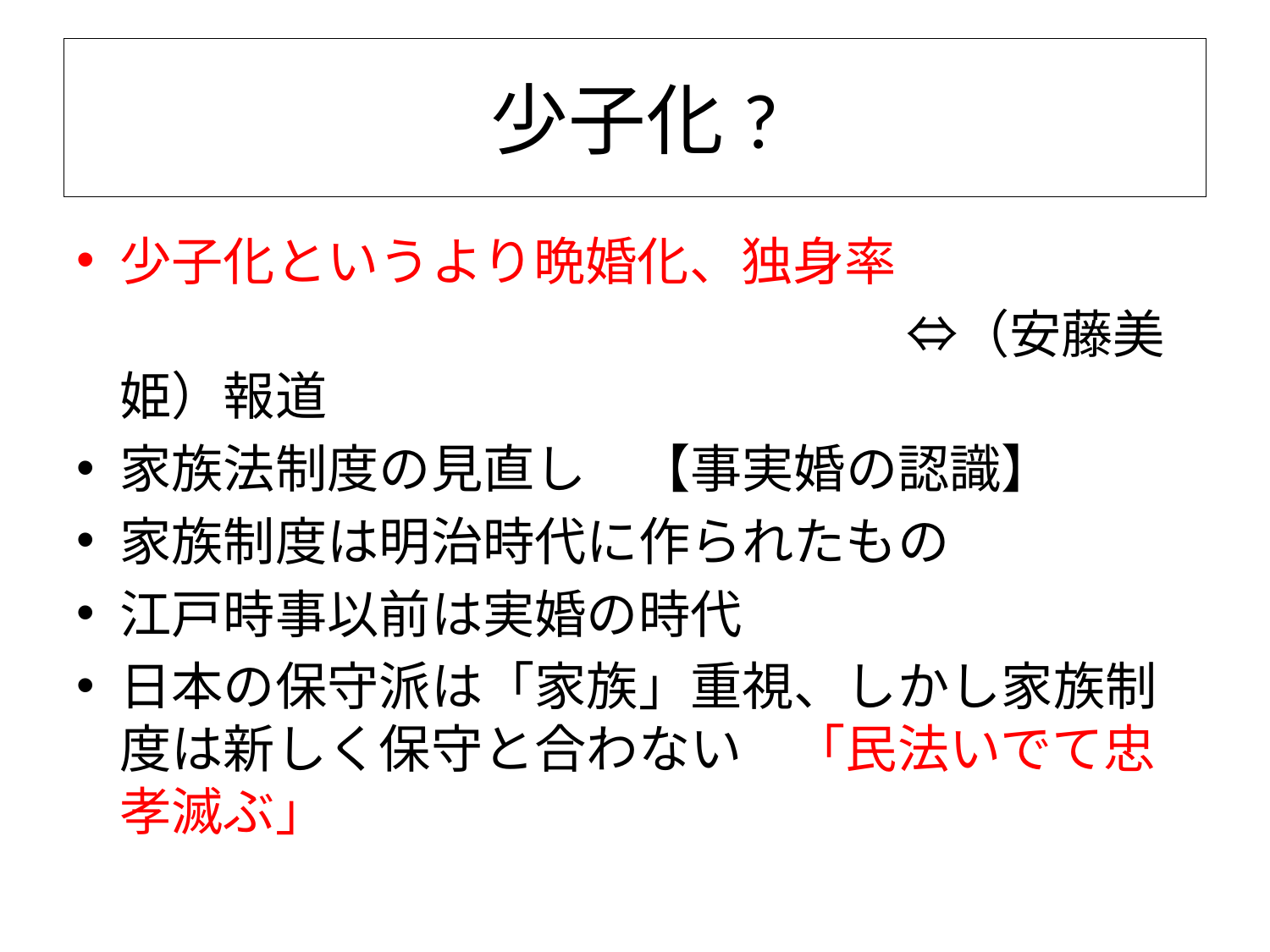

# 少子化?
少子化というより晩婚化、独身率
　　　　　　　　　　　　　　　　⇔（安藤美姫）報道
家族法制度の見直し　【事実婚の認識】
家族制度は明治時代に作られたもの
江戸時事以前は実婚の時代
日本の保守派は「家族」重視、しかし家族制度は新しく保守と合わない　「民法いでて忠孝滅ぶ」